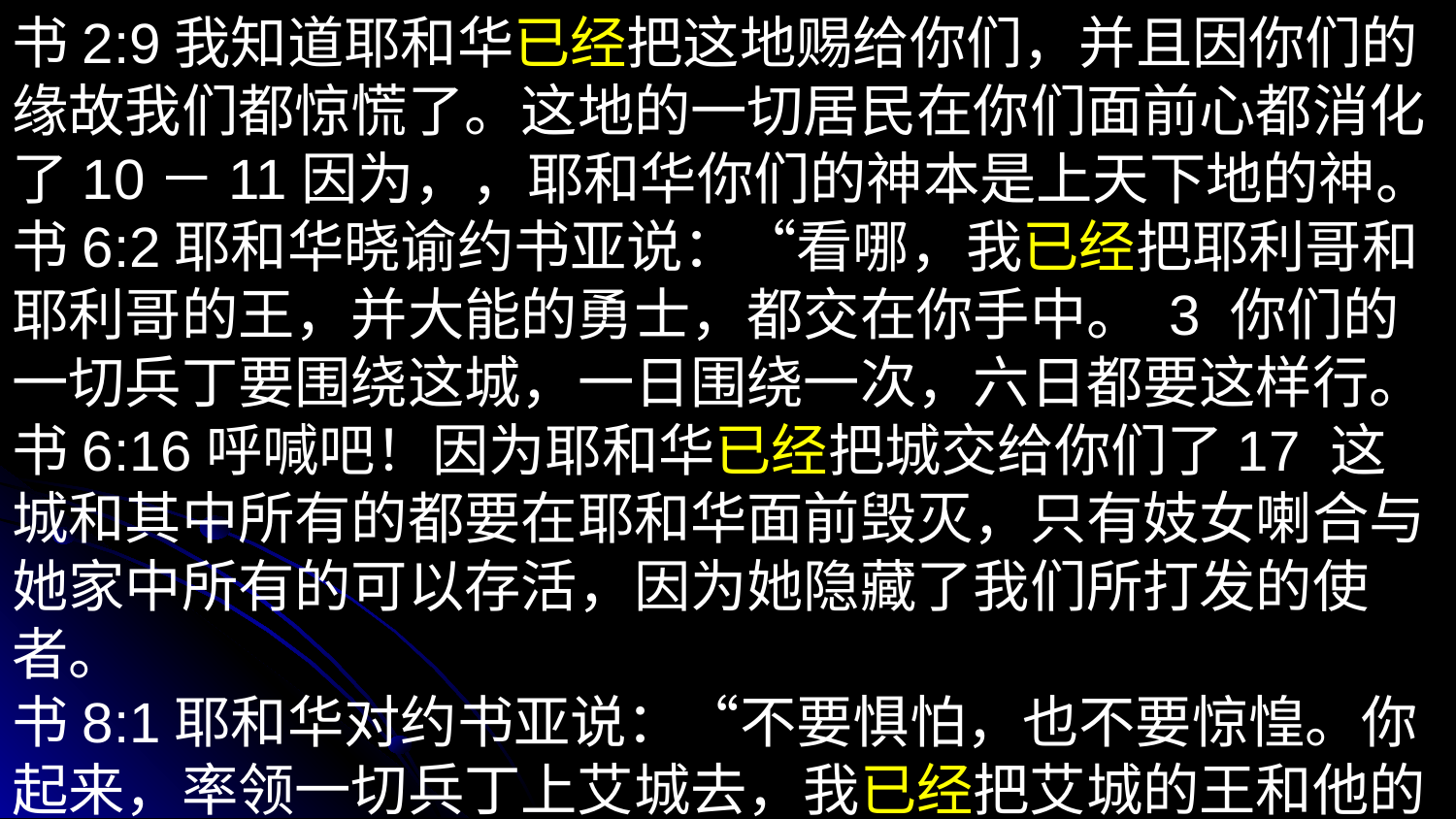

书2:9我知道耶和华已经把这地赐给你们，并且因你们的缘故我们都惊慌了。这地的一切居民在你们面前心都消化了10－11因为，，耶和华你们的神本是上天下地的神。
书6:2耶和华晓谕约书亚说：“看哪，我已经把耶利哥和耶利哥的王，并大能的勇士，都交在你手中。 3 你们的一切兵丁要围绕这城，一日围绕一次，六日都要这样行。
书6:16呼喊吧！因为耶和华已经把城交给你们了17 这城和其中所有的都要在耶和华面前毁灭，只有妓女喇合与她家中所有的可以存活，因为她隐藏了我们所打发的使者。
书8:1耶和华对约书亚说：“不要惧怕，也不要惊惶。你起来，率领一切兵丁上艾城去，我已经把艾城的王和他的民、他的城并他的地，都交在你手里。